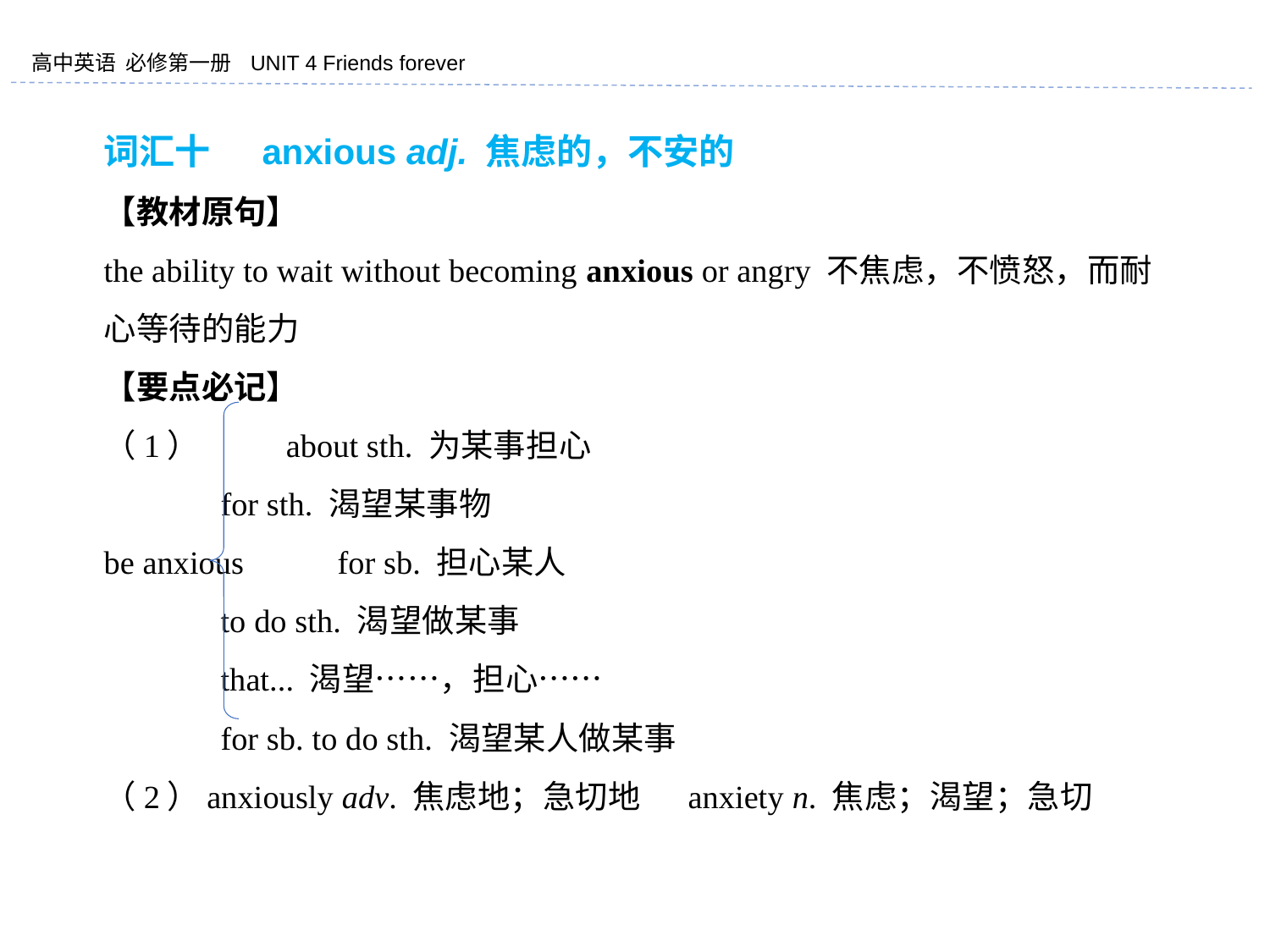

词汇十 　anxious adj. 焦虑的，不安的
【教材原句】
the ability to wait without becoming anxious or angry 不焦虑，不愤怒，而耐心等待的能力
【要点必记】
（1）           about sth. 为某事担心
	for sth. 渴望某事物
be anxious  	for sb. 担心某人
	to do sth. 渴望做某事
	that... 渴望……，担心……
	for sb. to do sth. 渴望某人做某事
（2）anxiously adv. 焦虑地；急切地	anxiety n. 焦虑；渴望；急切